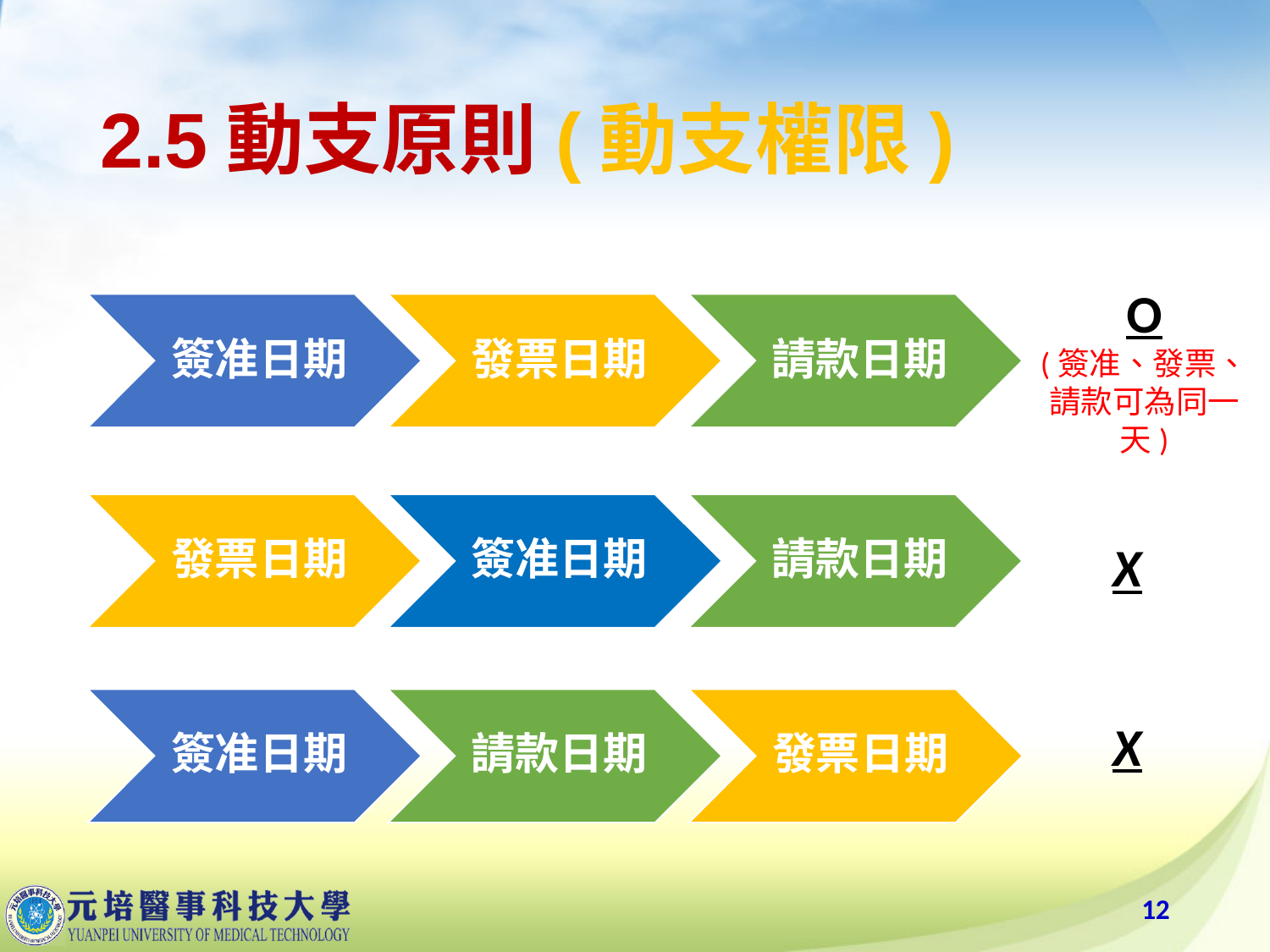

# 2.5動支原則(動支權限)
簽准日期
發票日期
請款日期
O
(簽准、發票、請款可為同一天)

發票日期
簽准日期
請款日期
X
X
簽准日期
請款日期
發票日期
12